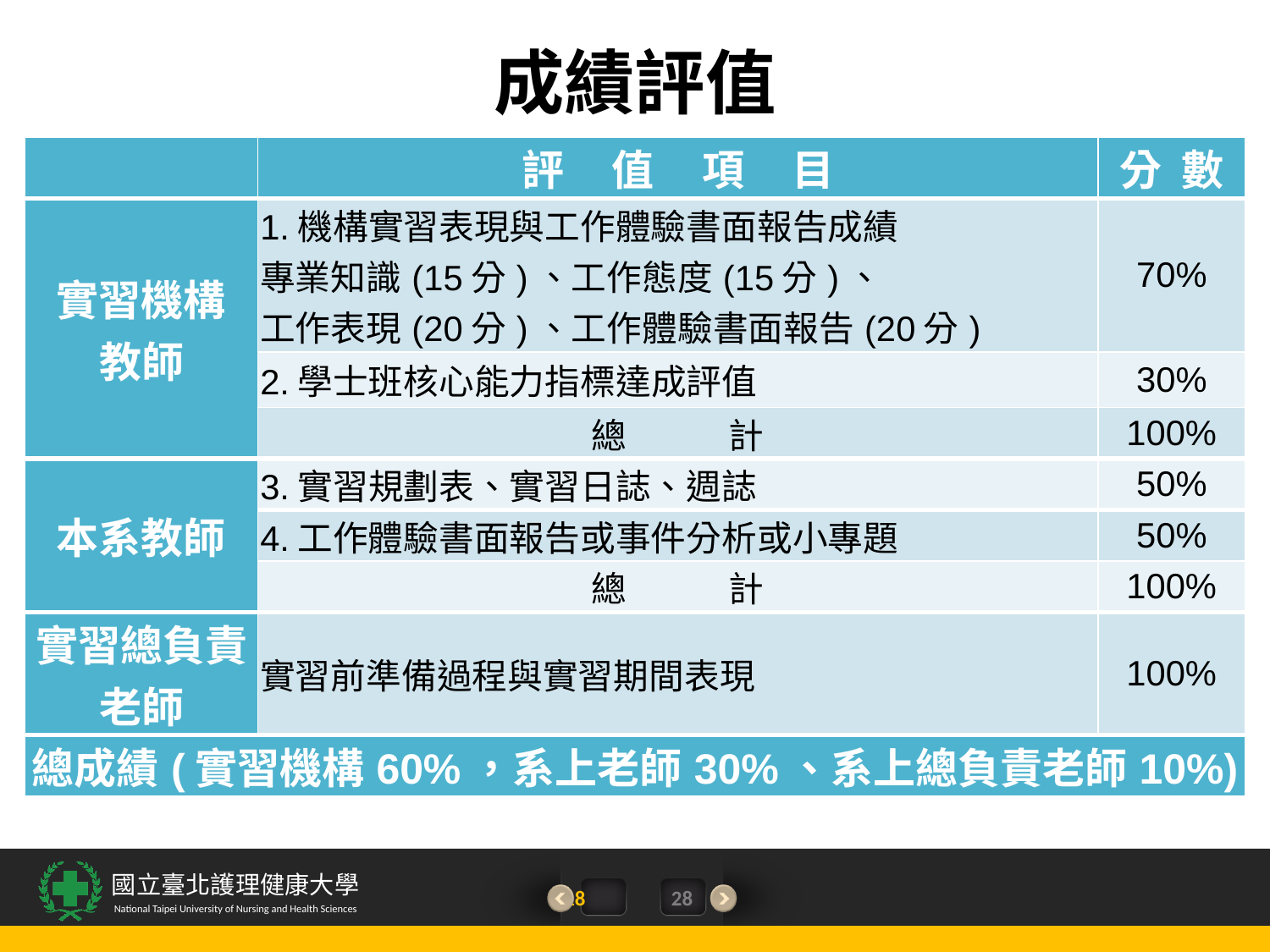

# 成績評值
|  | 評 值 項 目 | 分 數 |
| --- | --- | --- |
| 實習機構 教師 | 1.機構實習表現與工作體驗書面報告成績 專業知識(15分)、工作態度(15分)、 工作表現(20分)、工作體驗書面報告(20分) | 70% |
|  | 2.學士班核心能力指標達成評值 | 30% |
|  | 總 計 | 100% |
| 本系教師 | 3.實習規劃表、實習日誌、週誌 | 50% |
|  | 4.工作體驗書面報告或事件分析或小專題 | 50% |
|  | 總 計 | 100% |
| 實習總負責老師 | 實習前準備過程與實習期間表現 | 100% |
| 總成績(實習機構60%，系上老師30%、系上總負責老師10%) |  |  |